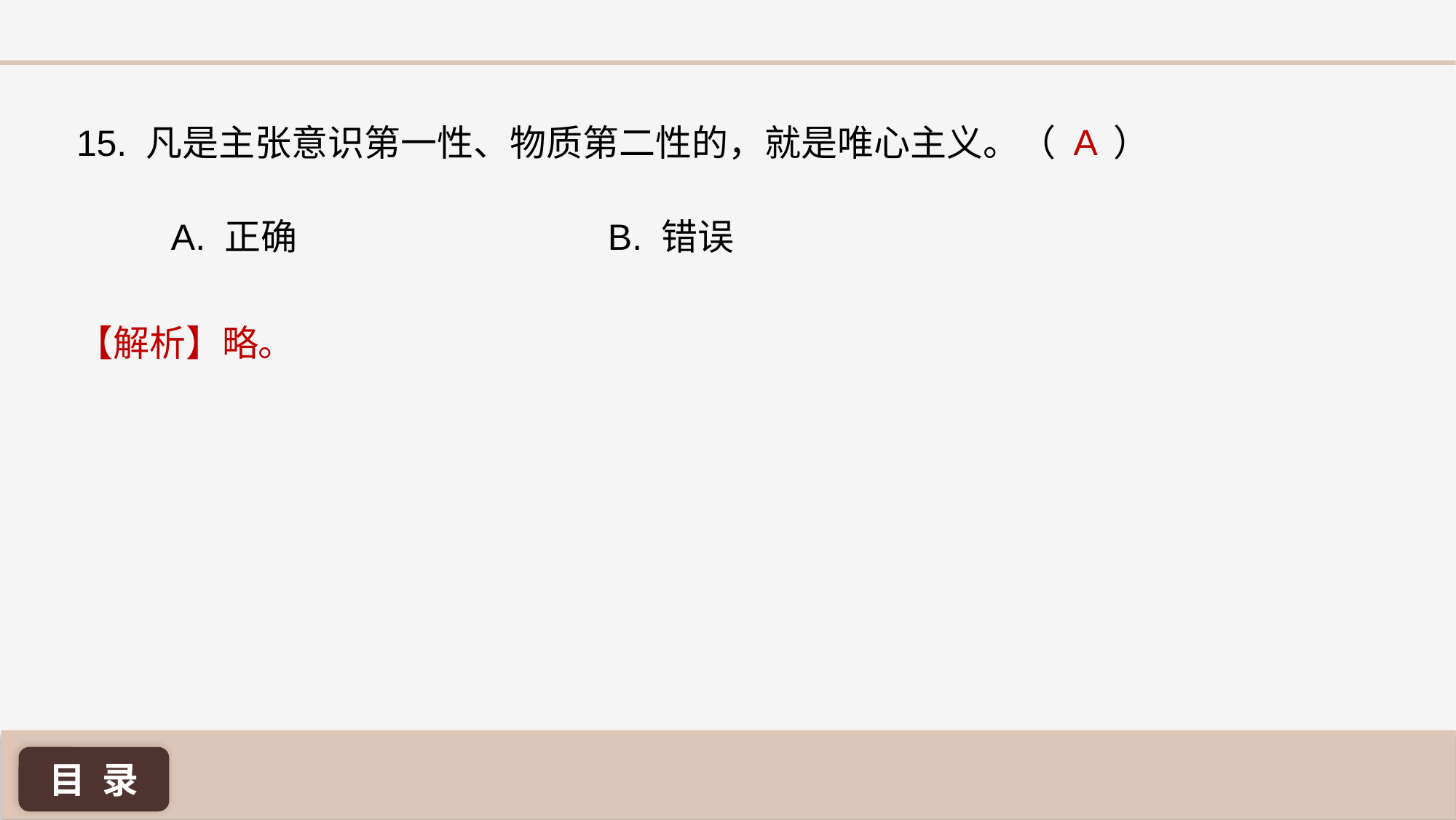

A
15. 凡是主张意识第一性、物质第二性的，就是唯心主义。（       ）
A. 正确 			B. 错误
【解析】略。